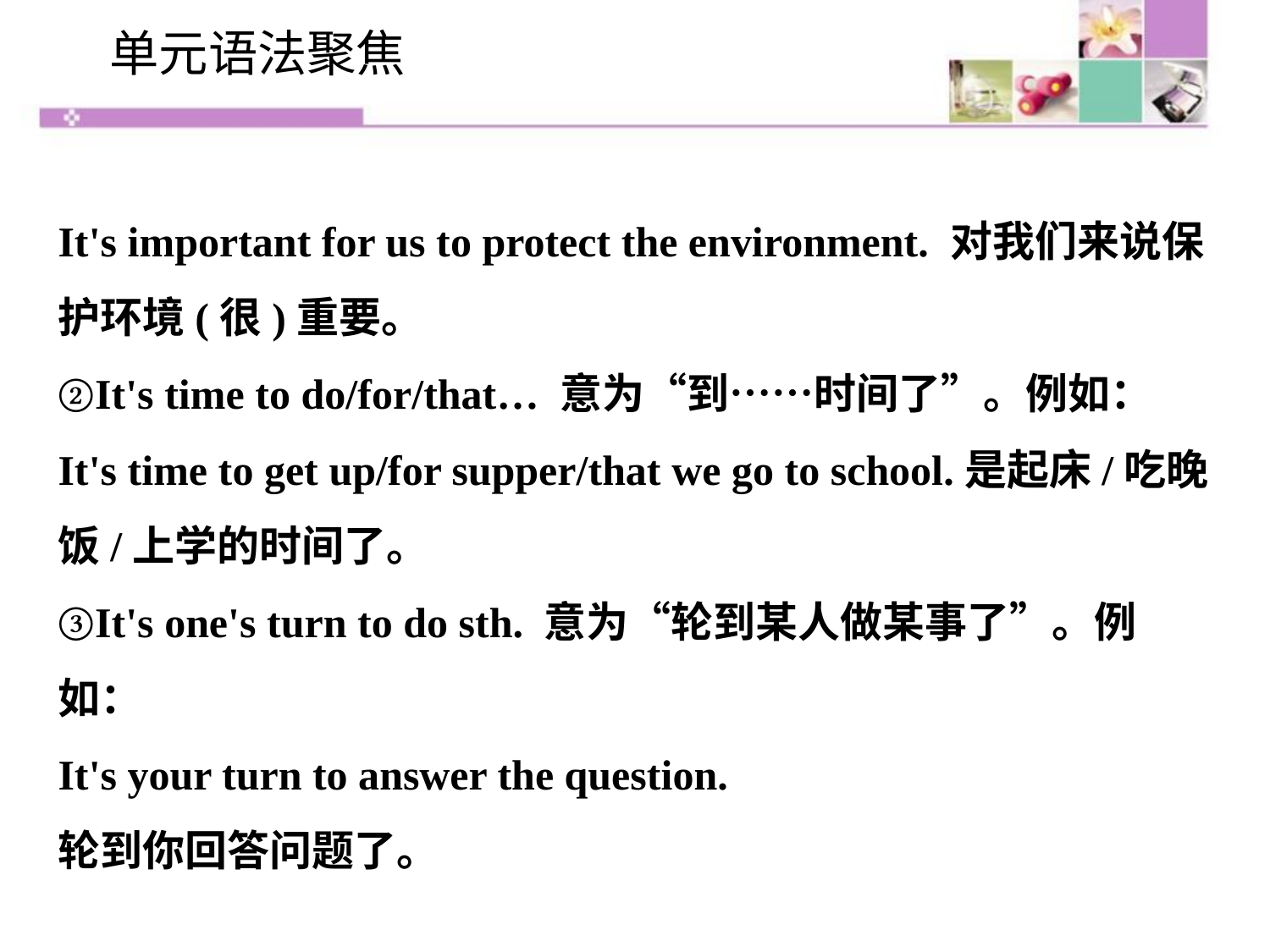

单元语法聚焦

It's important for us to protect the environment. 对我们来说保护环境(很)重要。
②It's time to do/for/that… 意为“到……时间了”。例如：
It's time to get up/for supper/that we go to school.是起床/吃晚饭/上学的时间了。
③It's one's turn to do sth. 意为“轮到某人做某事了”。例如：
It's your turn to answer the question.
轮到你回答问题了。